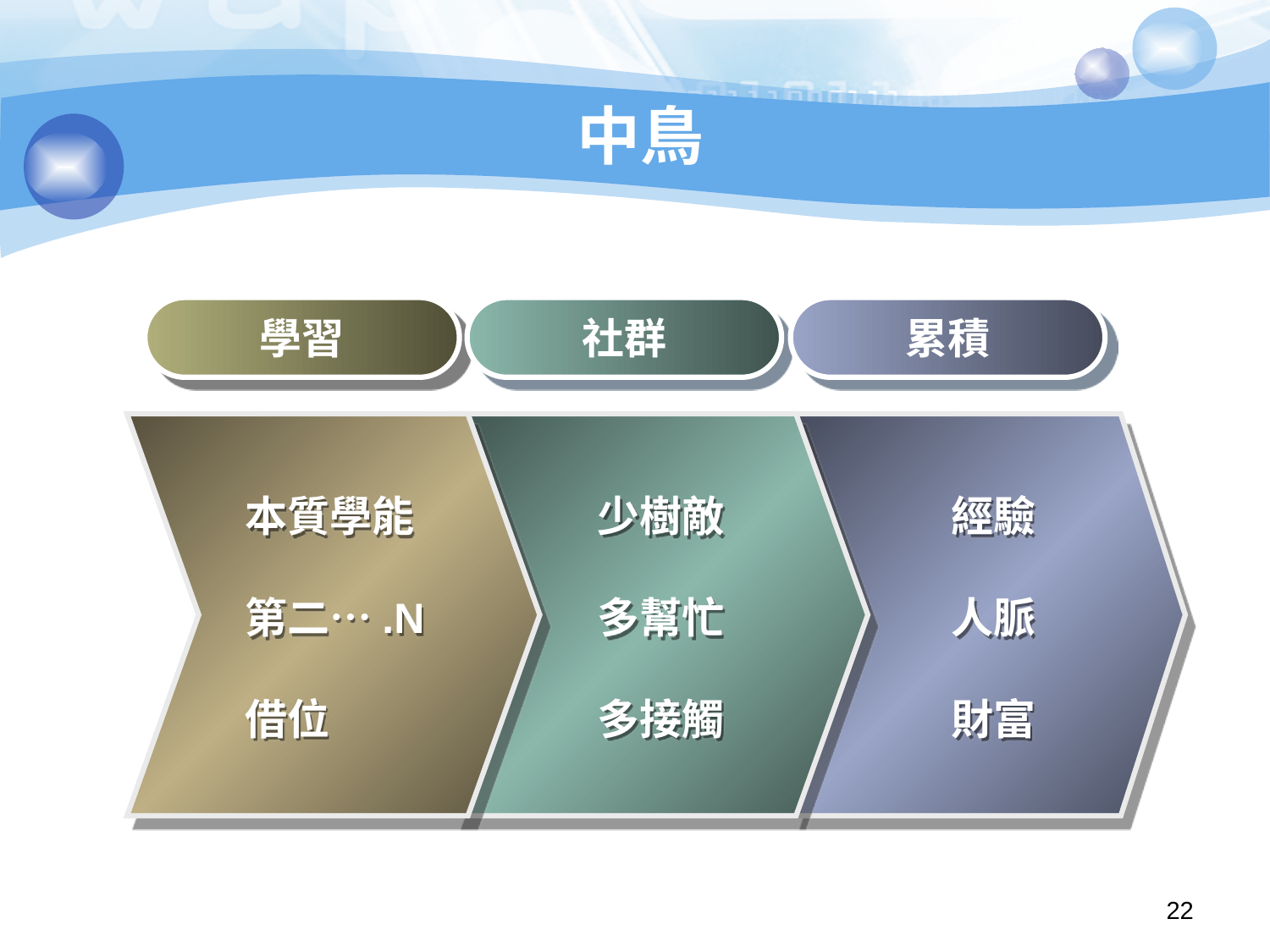

# 中鳥
學習
社群
累積

本質學能
第二….N

借位
少樹敵

多幫忙

多接觸
經驗

人脈

財富
22